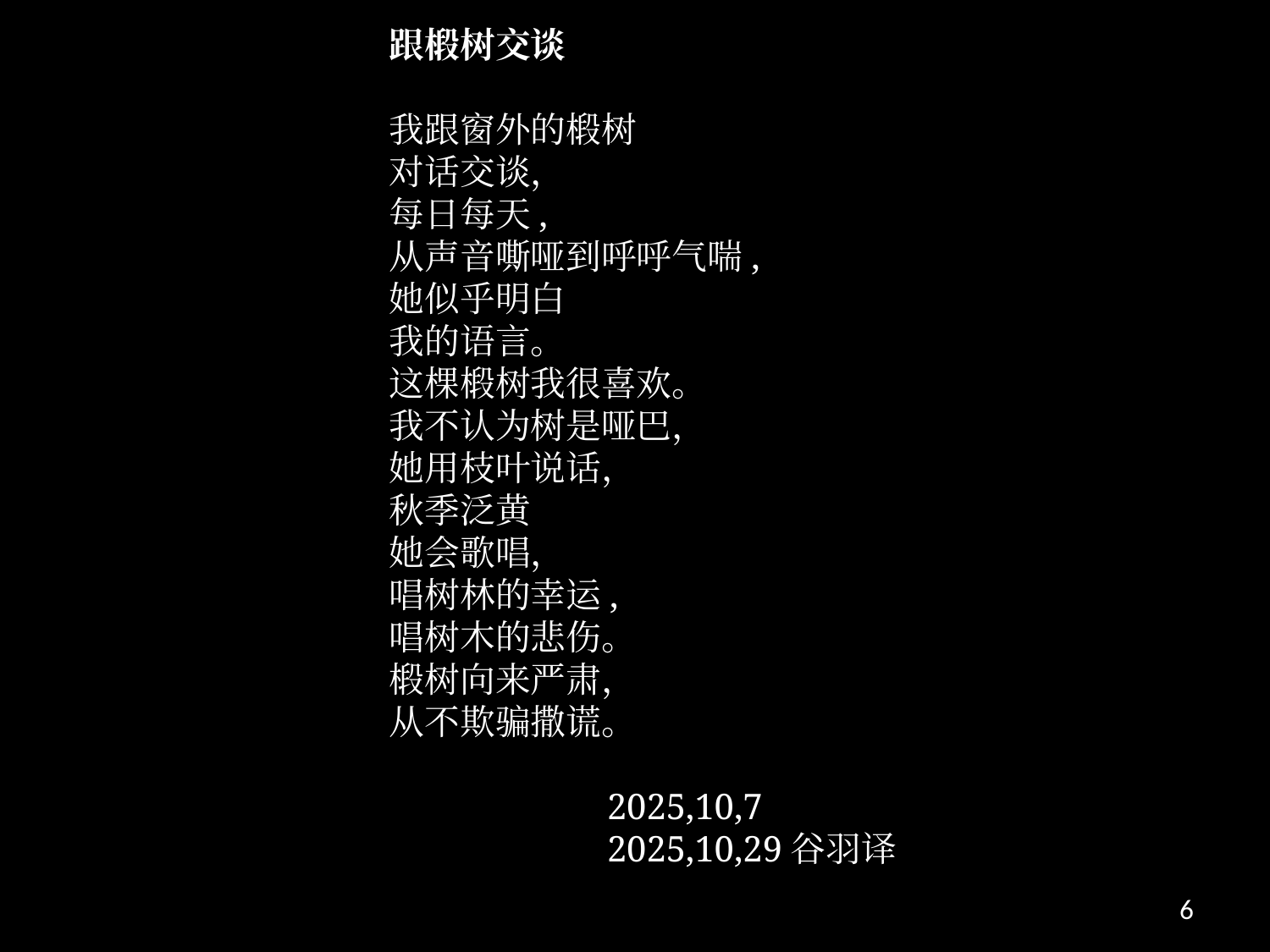

跟椴树交谈

我跟窗外的椴树
对话交谈，
每日每天,
从声音嘶哑到呼呼气喘,
她似乎明白
我的语言。
这棵椴树我很喜欢。
我不认为树是哑巴，
她用枝叶说话，
秋季泛黄
她会歌唱，
唱树林的幸运,
唱树木的悲伤。
椴树向来严肃，
从不欺骗撒谎。

   2025,10,7
   2025,10,29谷羽译
6